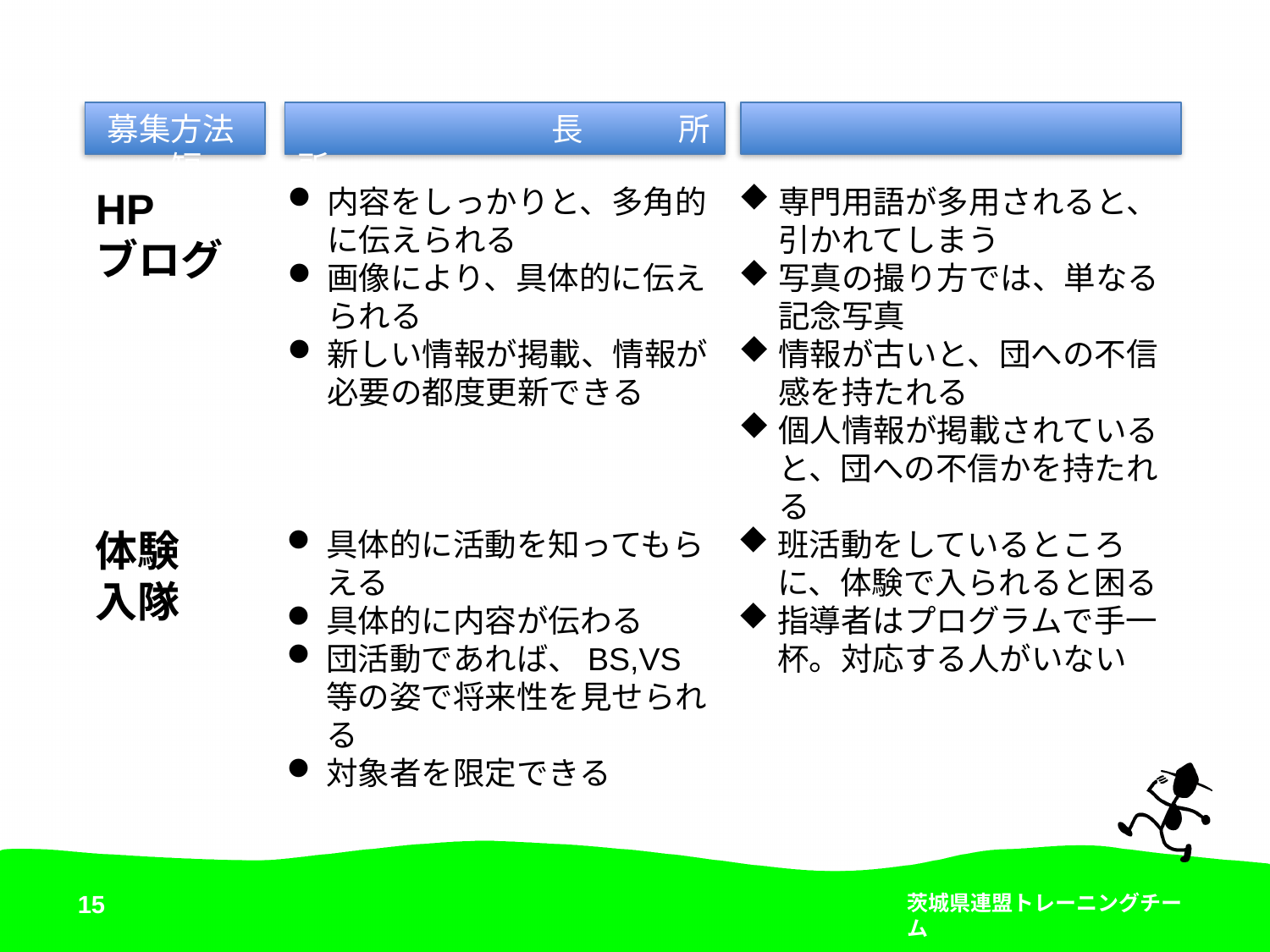

募集方法　　　　　　　　　　長　　　所　　　　　　　　　　　　　　　短　　　所

HP
ブログ
内容をしっかりと、多角的に伝えられる
画像により、具体的に伝えられる
新しい情報が掲載、情報が必要の都度更新できる
専門用語が多用されると、引かれてしまう
写真の撮り方では、単なる記念写真
情報が古いと、団への不信感を持たれる
個人情報が掲載されていると、団への不信かを持たれる
体験
入隊
具体的に活動を知ってもらえる
具体的に内容が伝わる
団活動であれば、BS,VS等の姿で将来性を見せられる
対象者を限定できる
班活動をしているところに、体験で入られると困る
指導者はプログラムで手一杯。対応する人がいない
15
茨城県連盟トレーニングチーム